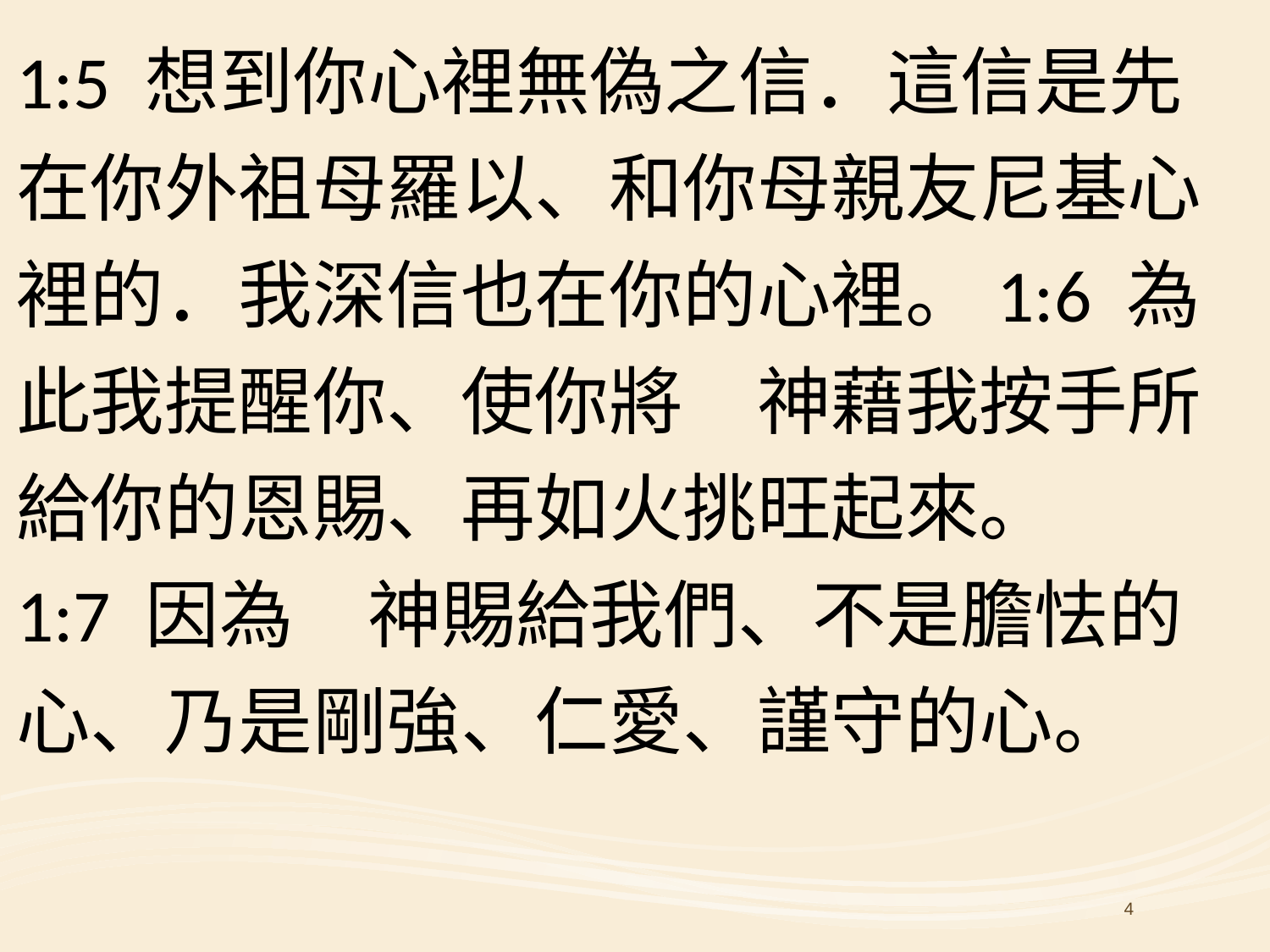

#
1:5 想到你心裡無偽之信．這信是先在你外祖母羅以、和你母親友尼基心裡的．我深信也在你的心裡。1:6 為此我提醒你、使你將　神藉我按手所給你的恩賜、再如火挑旺起來。
1:7 因為　神賜給我們、不是膽怯的心、乃是剛強、仁愛、謹守的心。
4